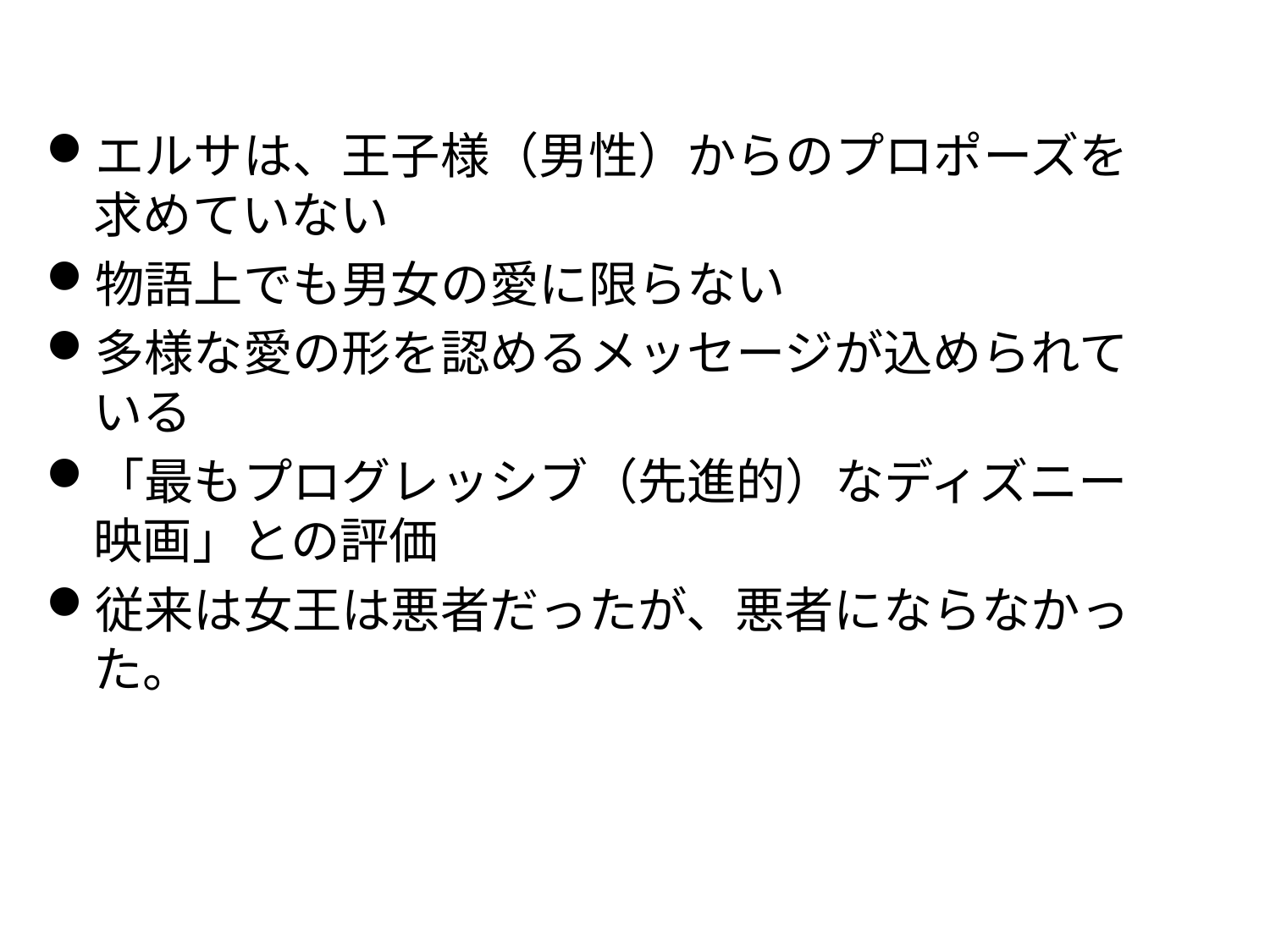

エルサは、王子様（男性）からのプロポーズを求めていない
物語上でも男女の愛に限らない
多様な愛の形を認めるメッセージが込められている
「最もプログレッシブ（先進的）なディズニー映画」との評価
従来は女王は悪者だったが、悪者にならなかった。